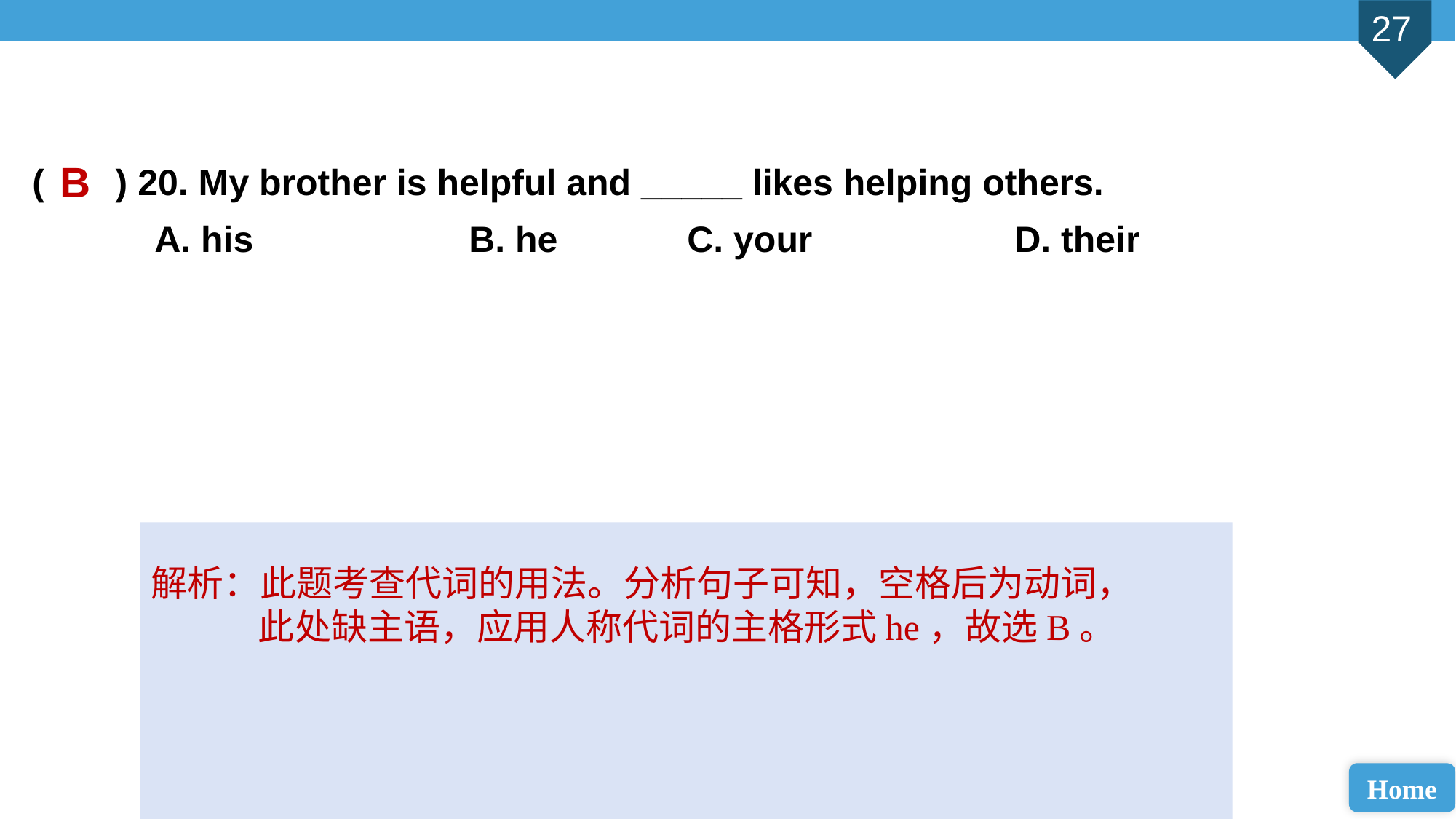

(       ) 20. My brother is helpful and _____ likes helping others.
            A. his 		B. he 		C. your 		D. their
B

解析：此题考查代词的用法。分析句子可知，空格后为动词，此处缺主语，应用人称代词的主格形式he，故选B。